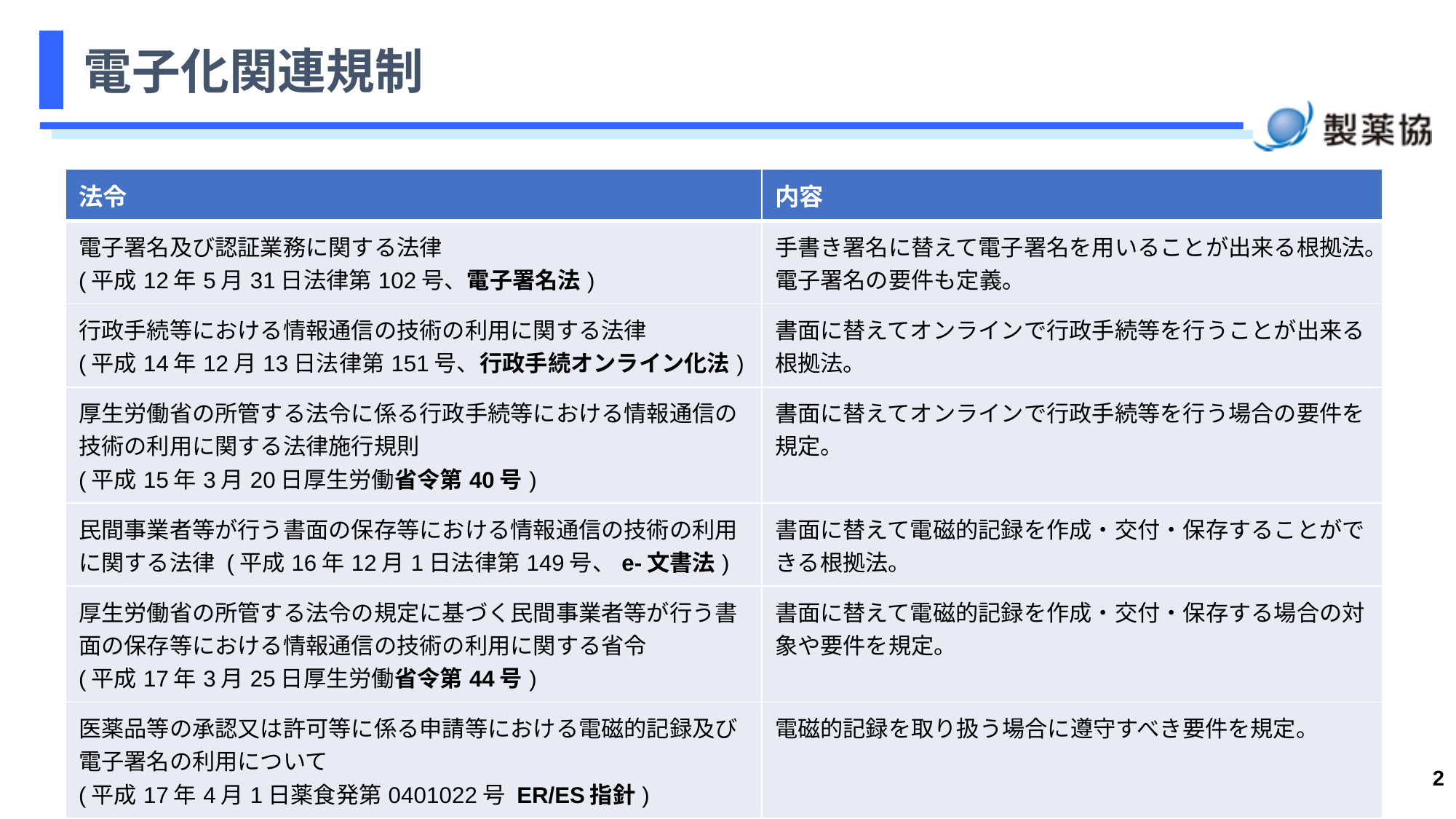

# 電子化関連規制
| 法令 | 内容 |
| --- | --- |
| 電子署名及び認証業務に関する法律 (平成12年5月31日法律第102号、電子署名法) | 手書き署名に替えて電子署名を用いることが出来る根拠法。 電子署名の要件も定義。 |
| 行政手続等における情報通信の技術の利用に関する法律 (平成14年12月13日法律第151号、行政手続オンライン化法) | 書面に替えてオンラインで行政手続等を行うことが出来る根拠法。 |
| 厚生労働省の所管する法令に係る行政手続等における情報通信の技術の利用に関する法律施行規則 (平成15年3月20日厚生労働省令第40号) | 書面に替えてオンラインで行政手続等を行う場合の要件を規定。 |
| 民間事業者等が行う書面の保存等における情報通信の技術の利用に関する法律 (平成16年12月1日法律第149号、e-文書法) | 書面に替えて電磁的記録を作成・交付・保存することができる根拠法。 |
| 厚生労働省の所管する法令の規定に基づく民間事業者等が行う書面の保存等における情報通信の技術の利用に関する省令 (平成17年3月25日厚生労働省令第44号) | 書面に替えて電磁的記録を作成・交付・保存する場合の対象や要件を規定。 |
| 医薬品等の承認又は許可等に係る申請等における電磁的記録及び電子署名の利用について (平成17年4月1日薬食発第0401022号 ER/ES指針) | 電磁的記録を取り扱う場合に遵守すべき要件を規定。 |
2